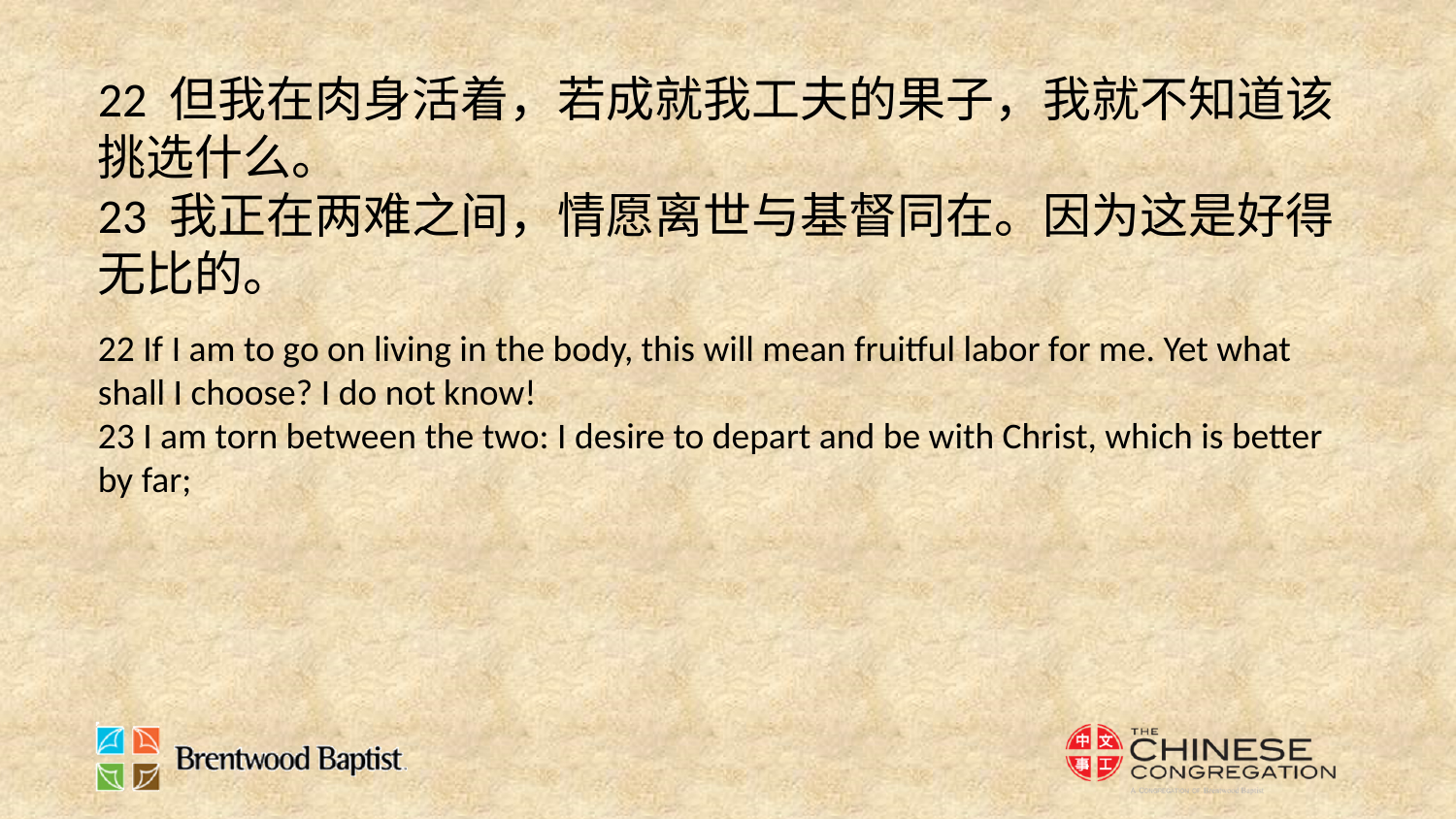

22 但我在肉身活着，若成就我工夫的果子，我就不知道该挑选什么。
23 我正在两难之间，情愿离世与基督同在。因为这是好得无比的。

22 If I am to go on living in the body, this will mean fruitful labor for me. Yet what shall I choose? I do not know!
23 I am torn between the two: I desire to depart and be with Christ, which is better by far;